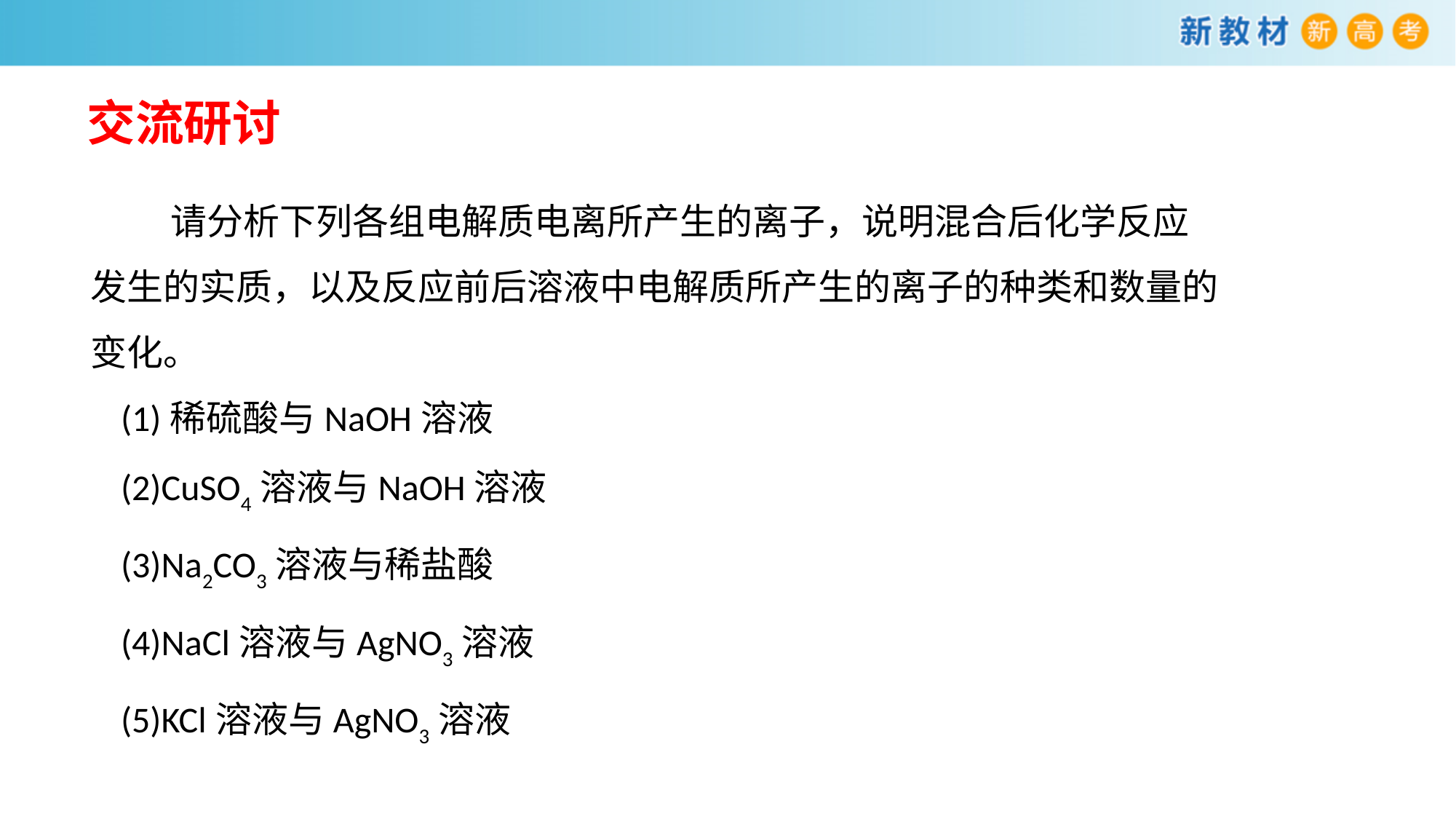

交流研讨
     请分析下列各组电解质电离所产生的离子，说明混合后化学反应发生的实质，以及反应前后溶液中电解质所产生的离子的种类和数量的变化。
(1)稀硫酸与NaOH溶液
(2)CuSO4溶液与NaOH溶液
(3)Na2CO3溶液与稀盐酸
(4)NaCl溶液与AgNO3溶液
(5)KCl溶液与AgNO3溶液